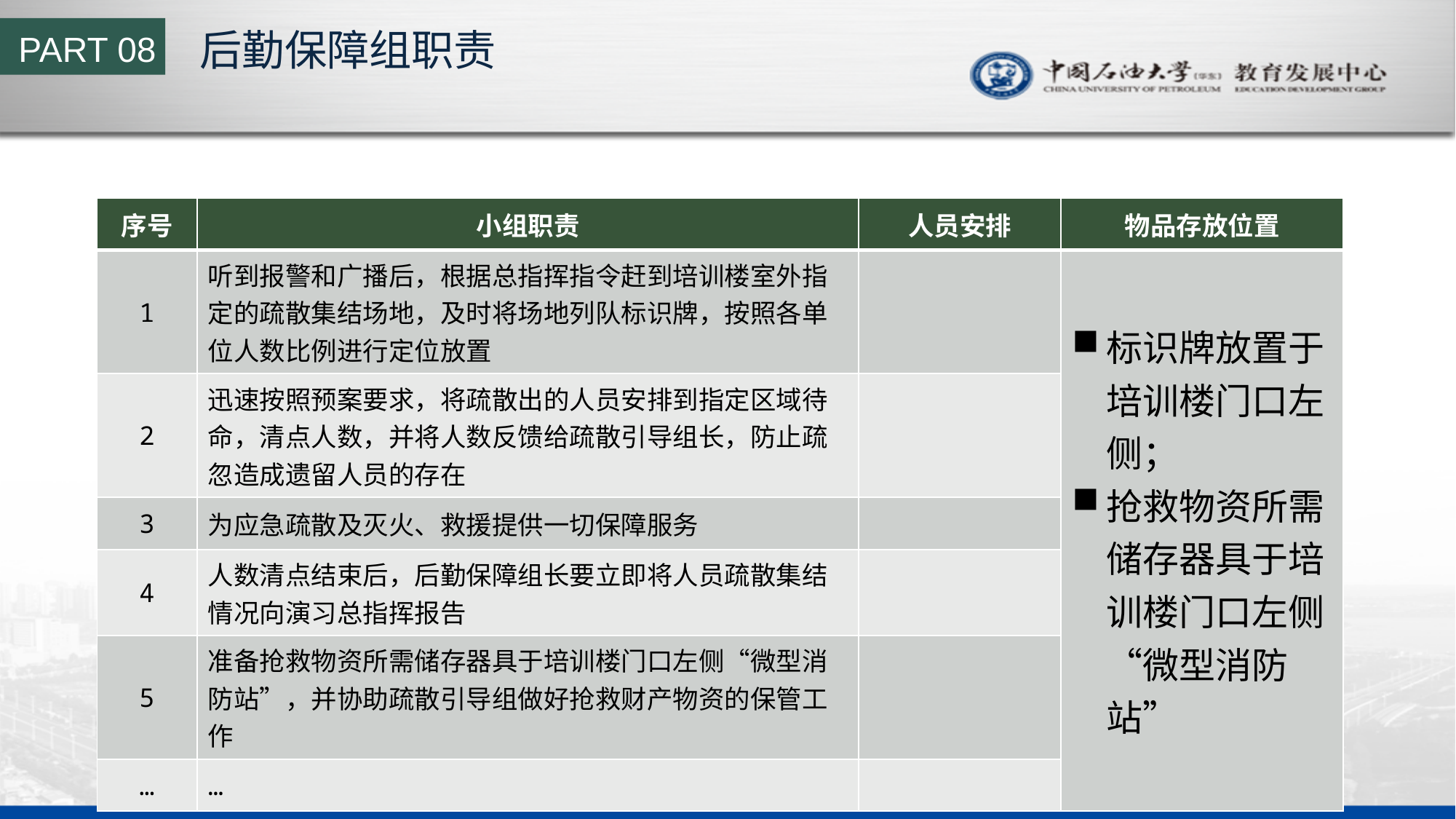

后勤保障组职责
PART 08
| 序号 | 小组职责 | 人员安排 | 物品存放位置 |
| --- | --- | --- | --- |
| 1 | 听到报警和广播后，根据总指挥指令赶到培训楼室外指定的疏散集结场地，及时将场地列队标识牌，按照各单位人数比例进行定位放置 |  | 标识牌放置于培训楼门口左侧； 抢救物资所需储存器具于培训楼门口左侧“微型消防站” |
| 2 | 迅速按照预案要求，将疏散出的人员安排到指定区域待命，清点人数，并将人数反馈给疏散引导组长，防止疏忽造成遗留人员的存在 |  |  |
| 3 | 为应急疏散及灭火、救援提供一切保障服务 |  |  |
| 4 | 人数清点结束后，后勤保障组长要立即将人员疏散集结情况向演习总指挥报告 |  |  |
| 5 | 准备抢救物资所需储存器具于培训楼门口左侧“微型消防站”，并协助疏散引导组做好抢救财产物资的保管工作 |  |  |
| … | … |  |  |